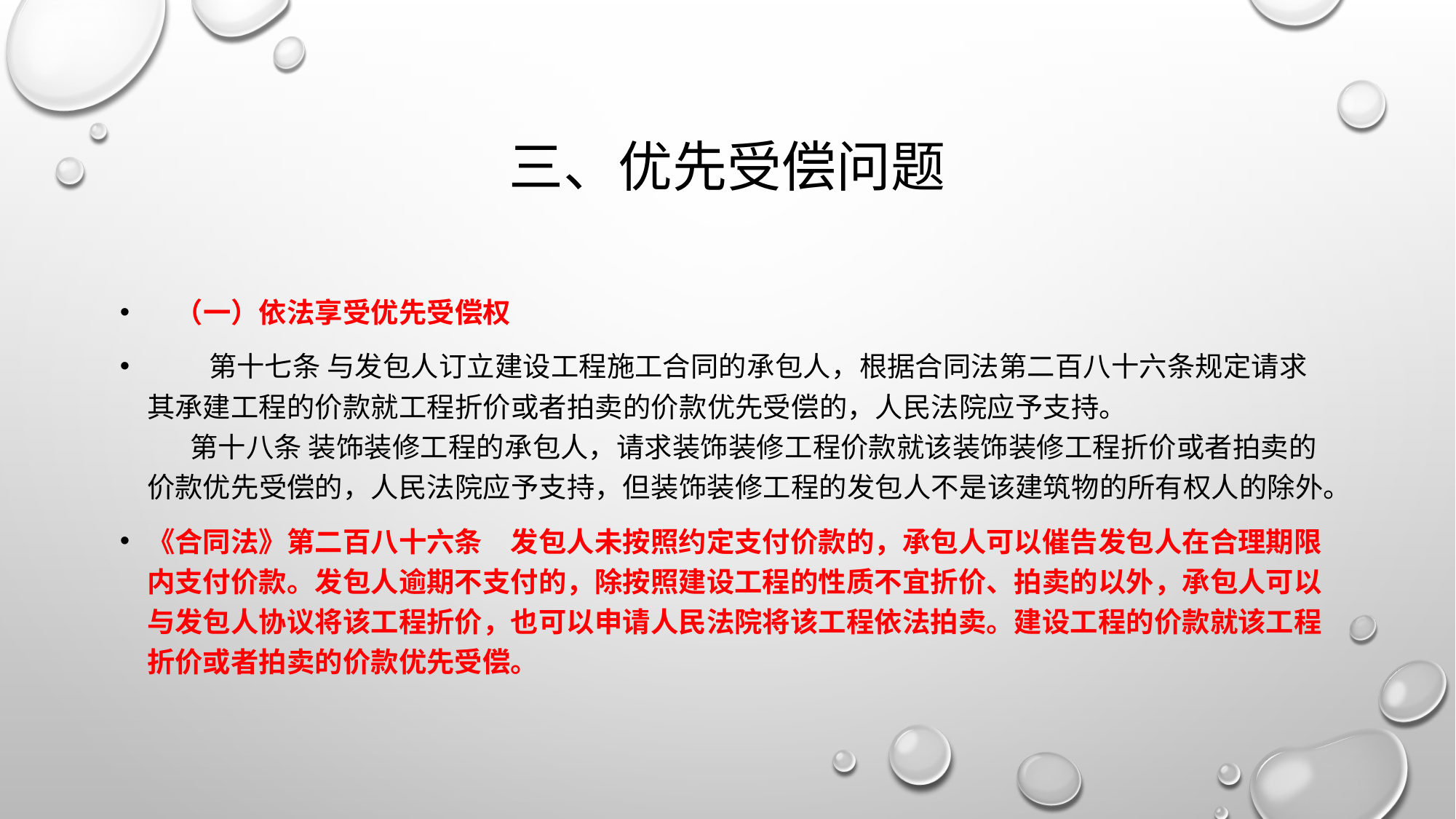

# 三、优先受偿问题
　（一）依法享受优先受偿权
         第十七条 与发包人订立建设工程施工合同的承包人，根据合同法第二百八十六条规定请求其承建工程的价款就工程折价或者拍卖的价款优先受偿的，人民法院应予支持。
       第十八条 装饰装修工程的承包人，请求装饰装修工程价款就该装饰装修工程折价或者拍卖的价款优先受偿的，人民法院应予支持，但装饰装修工程的发包人不是该建筑物的所有权人的除外。
《合同法》第二百八十六条　发包人未按照约定支付价款的，承包人可以催告发包人在合理期限内支付价款。发包人逾期不支付的，除按照建设工程的性质不宜折价、拍卖的以外，承包人可以与发包人协议将该工程折价，也可以申请人民法院将该工程依法拍卖。建设工程的价款就该工程折价或者拍卖的价款优先受偿。